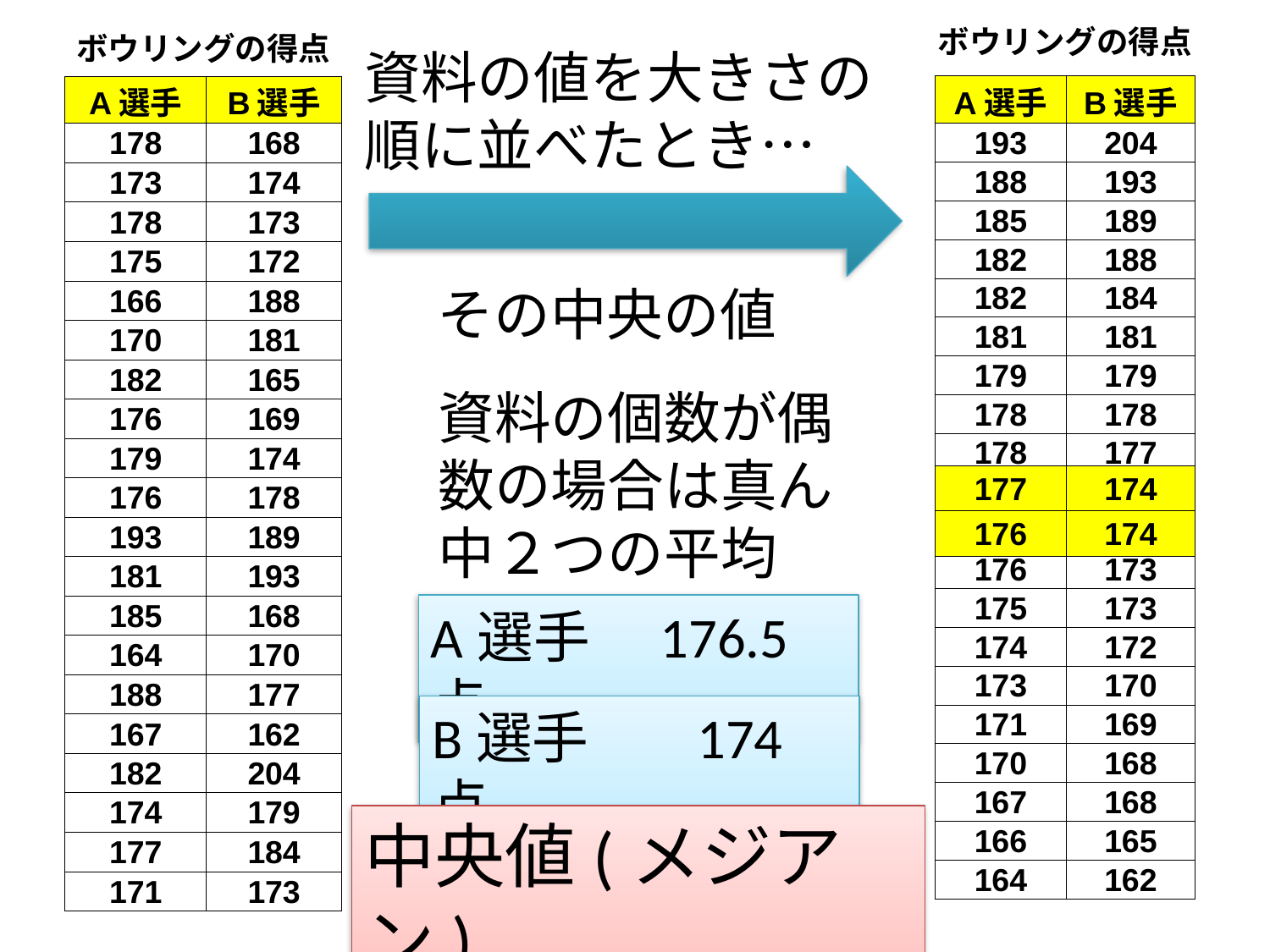

| ボウリングの得点 |  |
| --- | --- |
| A選手 | B選手 |
| 193 | 204 |
| 188 | 193 |
| 185 | 189 |
| 182 | 188 |
| 182 | 184 |
| 181 | 181 |
| 179 | 179 |
| 178 | 178 |
| 178 | 177 |
| 177 | 174 |
| 176 | 174 |
| 176 | 173 |
| 175 | 173 |
| 174 | 172 |
| 173 | 170 |
| 171 | 169 |
| 170 | 168 |
| 167 | 168 |
| 166 | 165 |
| 164 | 162 |
| ボウリングの得点 |  |
| --- | --- |
| A選手 | B選手 |
| 178 | 168 |
| 173 | 174 |
| 178 | 173 |
| 175 | 172 |
| 166 | 188 |
| 170 | 181 |
| 182 | 165 |
| 176 | 169 |
| 179 | 174 |
| 176 | 178 |
| 193 | 189 |
| 181 | 193 |
| 185 | 168 |
| 164 | 170 |
| 188 | 177 |
| 167 | 162 |
| 182 | 204 |
| 174 | 179 |
| 177 | 184 |
| 171 | 173 |
資料の値を大きさの
順に並べたとき…

その中央の値
資料の個数が偶数の場合は真ん中２つの平均
| 177 | 174 |
| --- | --- |
| 176 | 174 |
A選手　176.5点
B選手　   174点
中央値(メジアン)